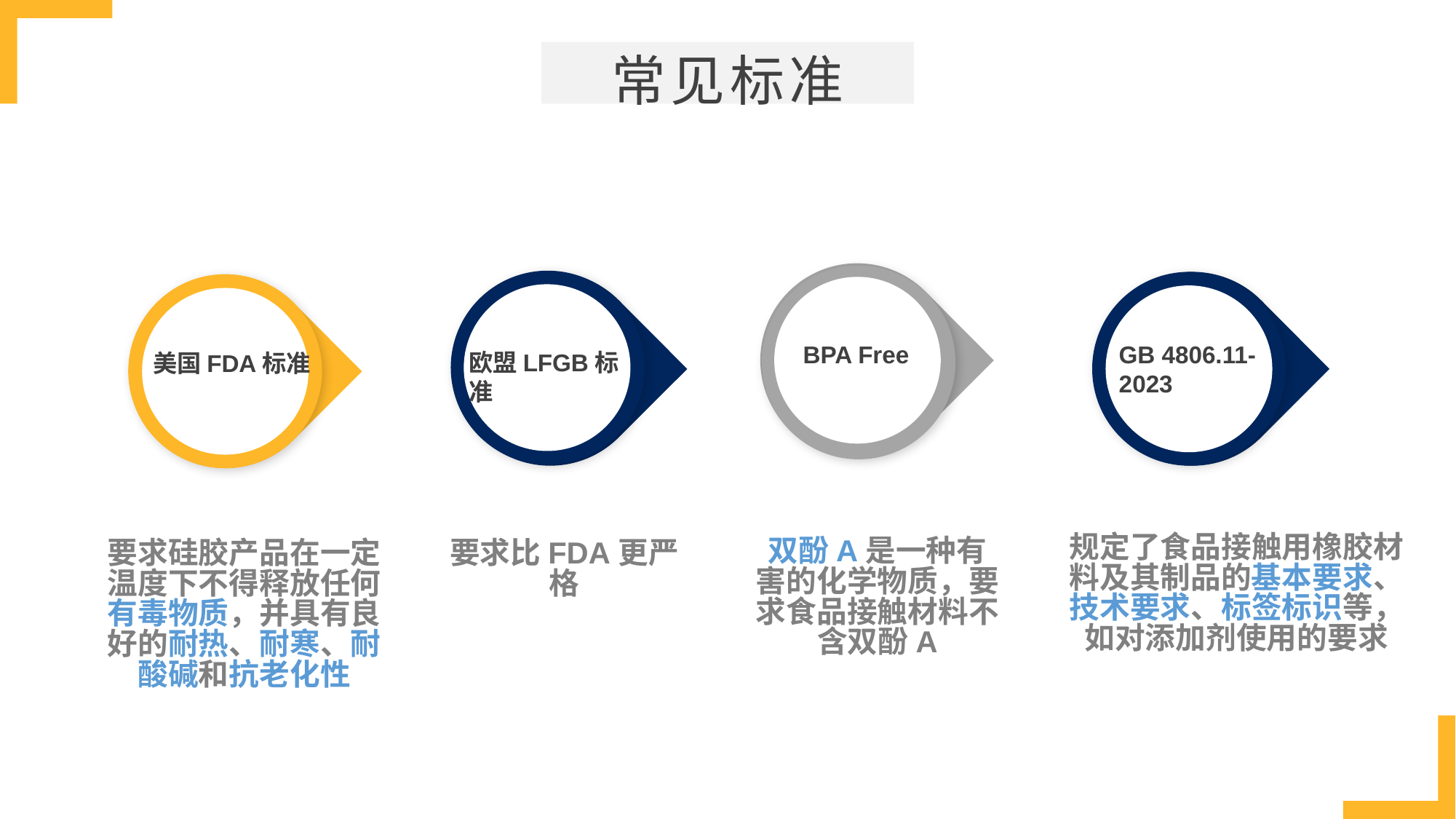

常见标准

BPA Free

欧盟LFGB标准

GB 4806.11-2023

美国FDA标准
规定了食品接触用橡胶材料及其制品的基本要求、技术要求、标签标识等，如对添加剂使用的要求
双酚A是一种有害的化学物质，要求食品接触材料不含双酚A
要求硅胶产品在一定温度下不得释放任何有毒物质，并具有良好的耐热、耐寒、耐酸碱和抗老化性
要求比FDA更严格